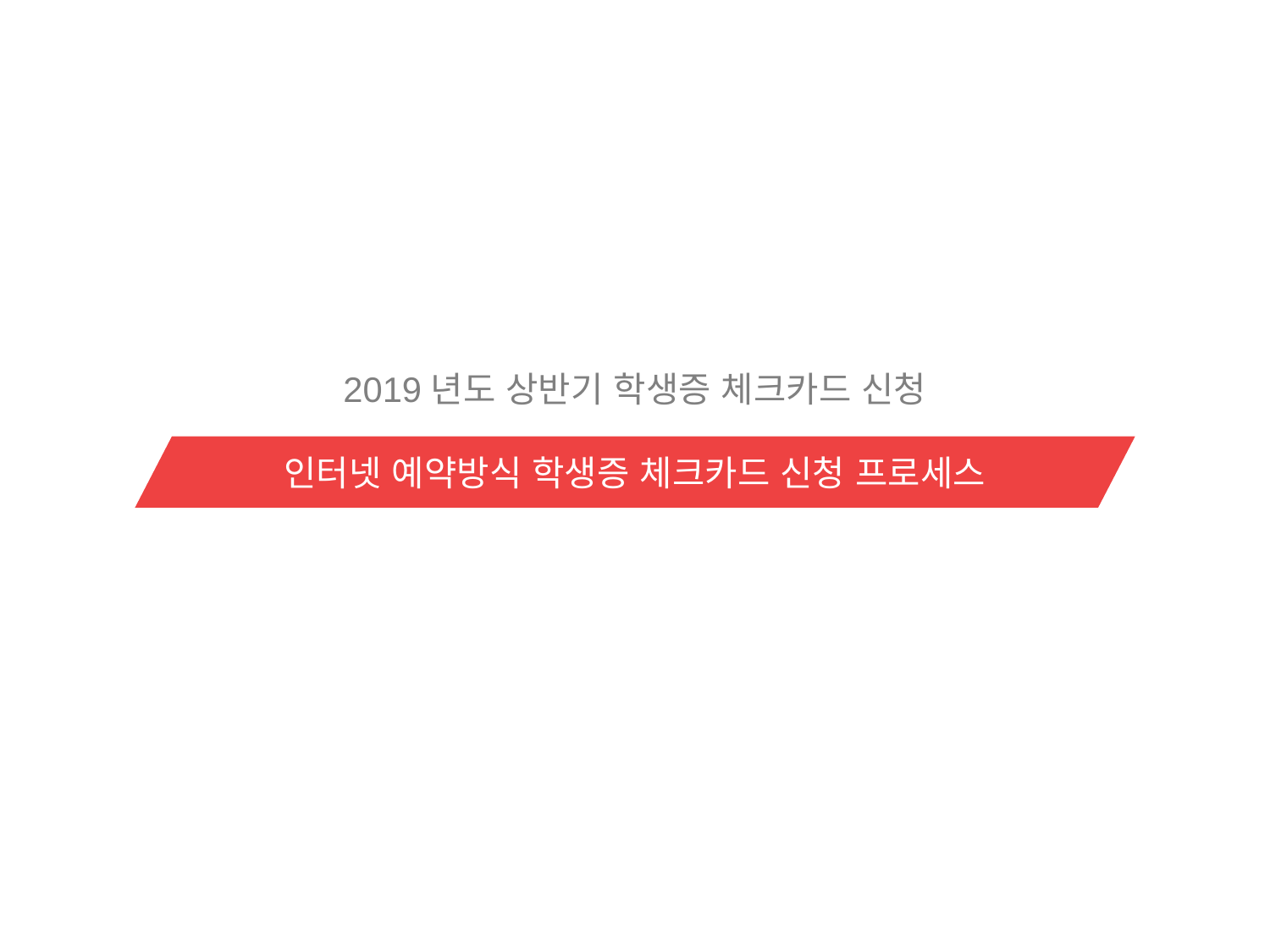

2019년도 상반기 학생증 체크카드 신청
인터넷 예약방식 학생증 체크카드 신청 프로세스